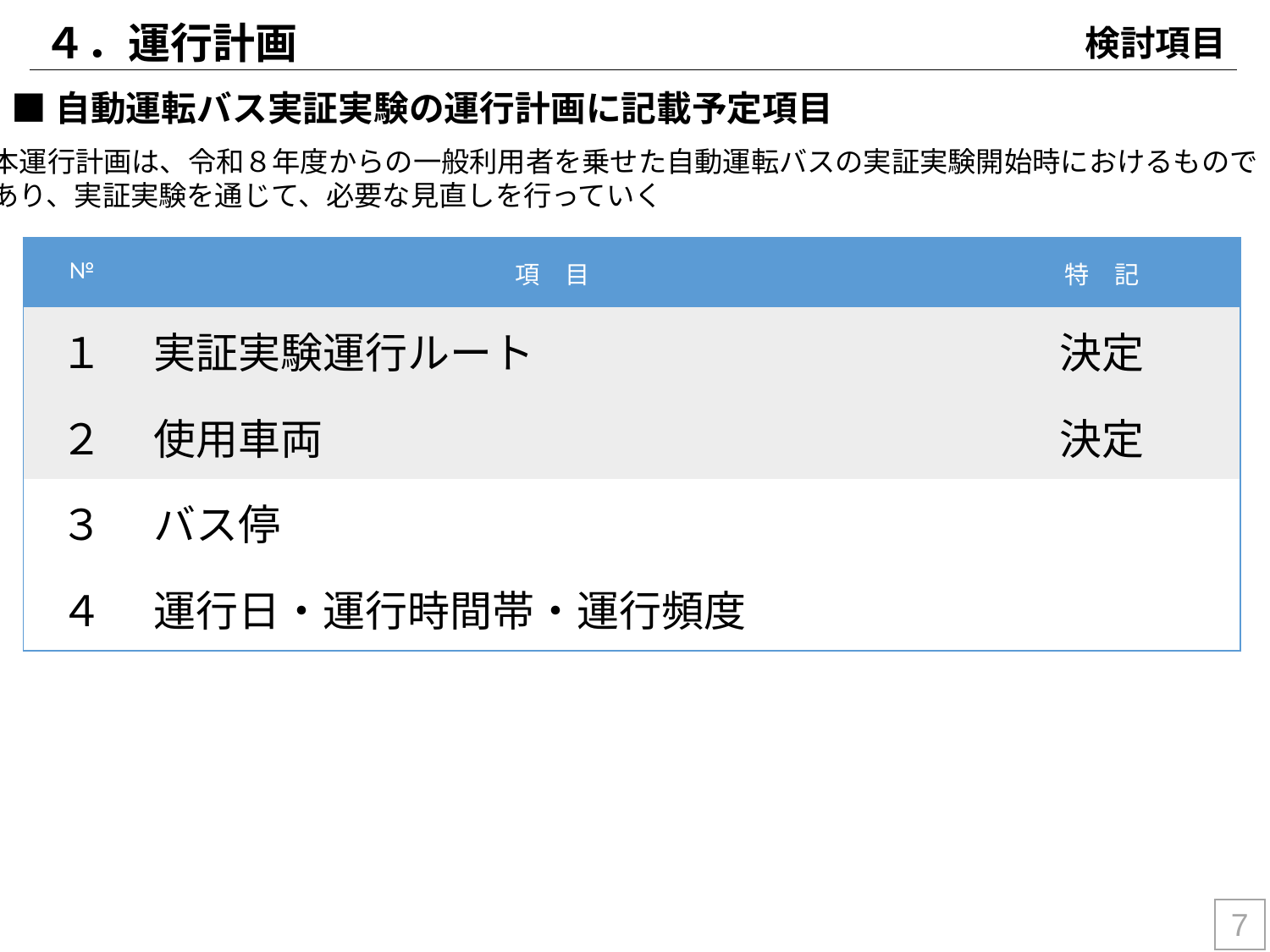

４．運行計画
検討項目
■自動運転バス実証実験の運行計画に記載予定項目
本運行計画は、令和８年度からの一般利用者を乗せた自動運転バスの実証実験開始時におけるもので
あり、実証実験を通じて、必要な見直しを行っていく
| № | 項　目 | 特　記 |
| --- | --- | --- |
| １ | 実証実験運行ルート | 決定 |
| ２ | 使用車両 | 決定 |
| ３ | バス停 |  |
| ４ | 運行日・運行時間帯・運行頻度 |  |
7